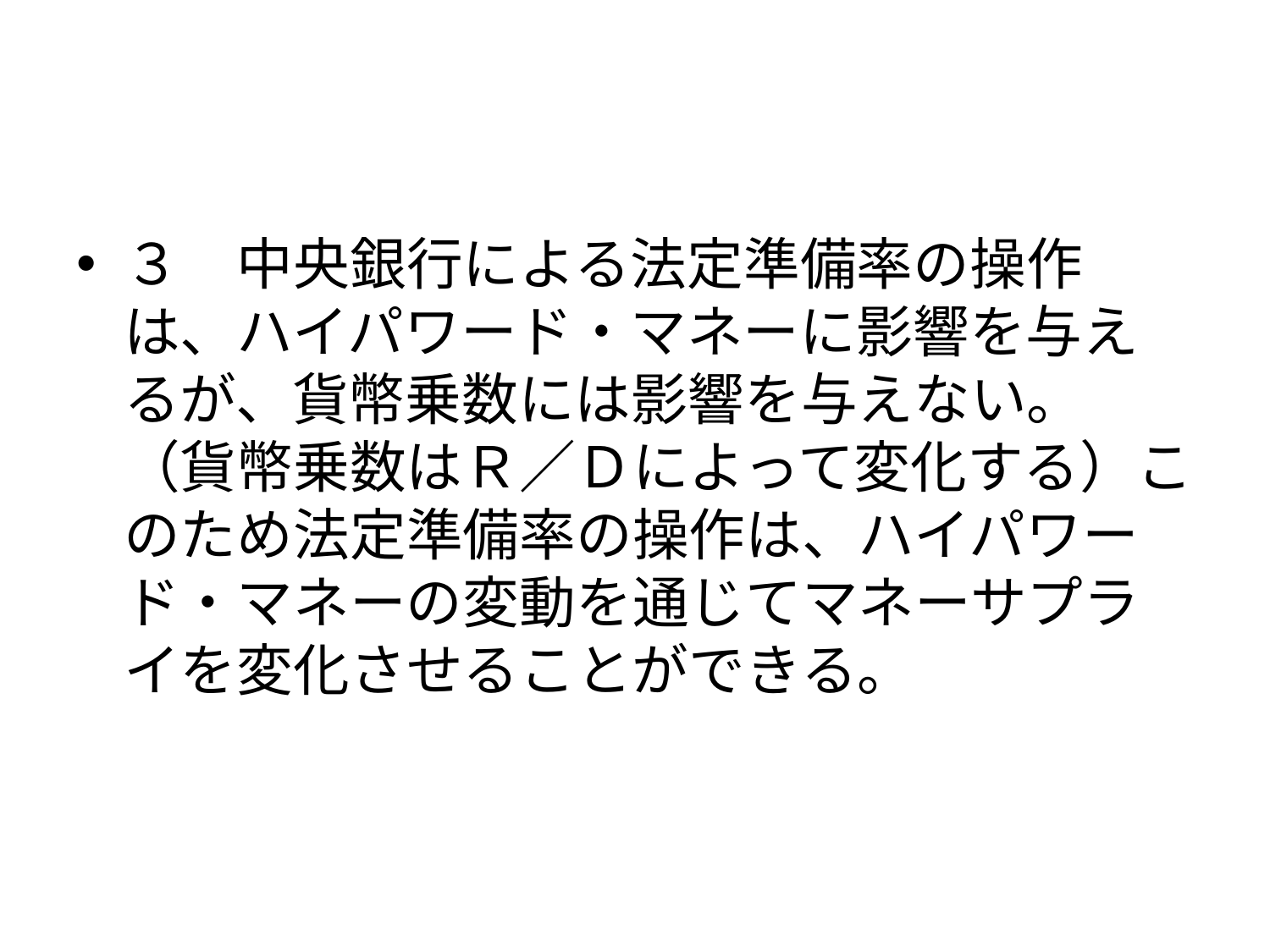

#
３　中央銀行による法定準備率の操作は、ハイパワード・マネーに影響を与えるが、貨幣乗数には影響を与えない。（貨幣乗数はＲ／Ｄによって変化する）このため法定準備率の操作は、ハイパワード・マネーの変動を通じてマネーサプライを変化させることができる。